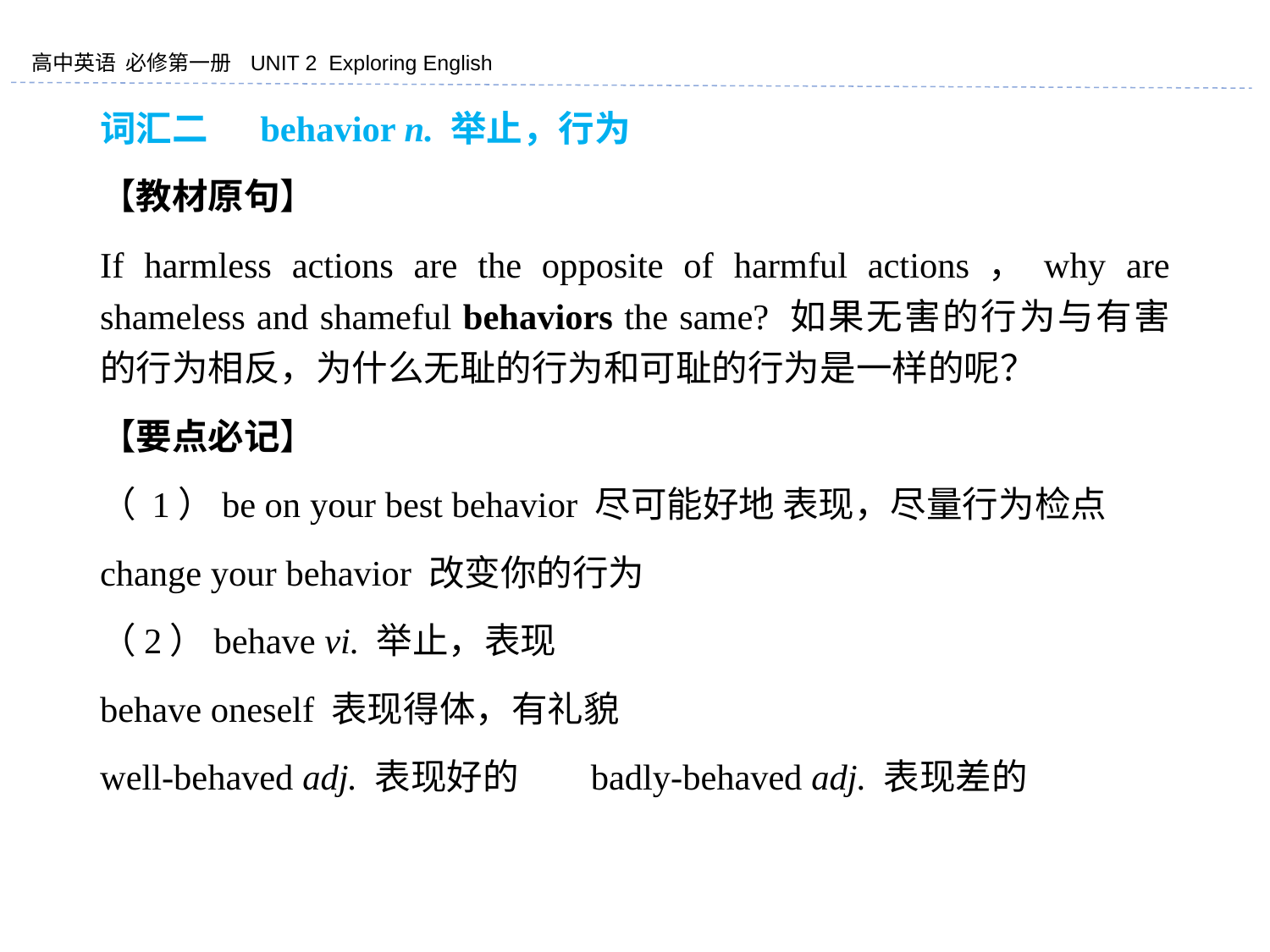

词汇二 　behavior n. 举止，行为
【教材原句】
If harmless actions are the opposite of harmful actions，why are shameless and shameful behaviors the same? 如果无害的行为与有害的行为相反，为什么无耻的行为和可耻的行为是一样的呢？
【要点必记】
（ 1）be on your best behavior 尽可能好地 表现，尽量行为检点
change your behavior 改变你的行为
（2）behave vi. 举止，表现
behave oneself 表现得体，有礼貌
well-behaved adj. 表现好的        badly-behaved adj. 表现差的